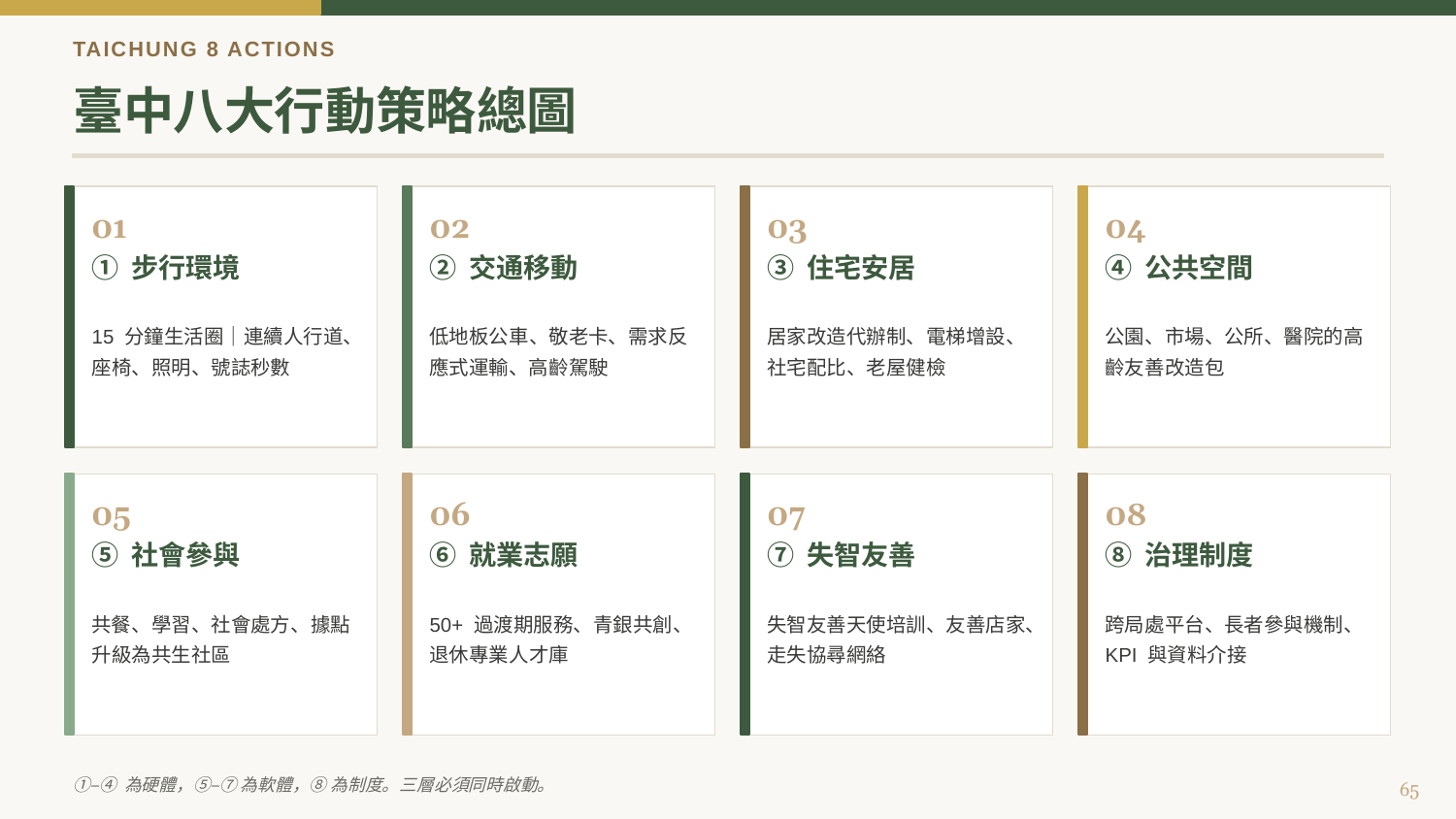

TAICHUNG 8 ACTIONS
臺中八大行動策略總圖

01
02
03
04
① 步行環境
② 交通移動
③ 住宅安居
④ 公共空間
15 分鐘生活圈｜連續人行道、座椅、照明、號誌秒數
低地板公車、敬老卡、需求反應式運輸、高齡駕駛
居家改造代辦制、電梯增設、社宅配比、老屋健檢
公園、市場、公所、醫院的高齡友善改造包

05
06
07
08
⑤ 社會參與
⑥ 就業志願
⑦ 失智友善
⑧ 治理制度
共餐、學習、社會處方、據點升級為共生社區
50+ 過渡期服務、青銀共創、退休專業人才庫
失智友善天使培訓、友善店家、走失協尋網絡
跨局處平台、長者參與機制、KPI 與資料介接
①–④ 為硬體，⑤–⑦ 為軟體，⑧ 為制度。三層必須同時啟動。
65